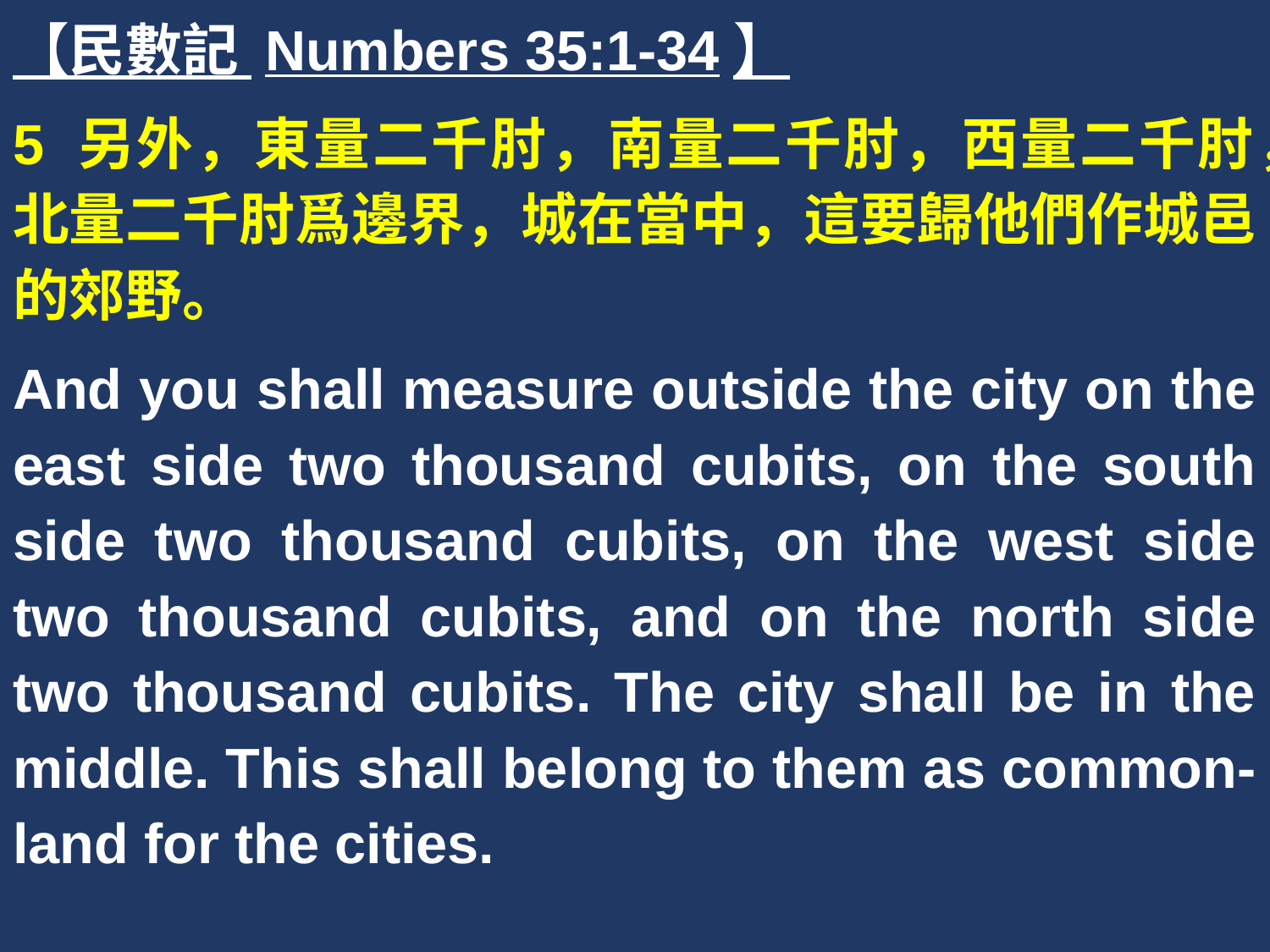

【民數記 Numbers 35:1-34】
5 另外，東量二千肘，南量二千肘，西量二千肘，北量二千肘爲邊界，城在當中，這要歸他們作城邑的郊野。
And you shall measure outside the city on the east side two thousand cubits, on the south side two thousand cubits, on the west side two thousand cubits, and on the north side two thousand cubits. The city shall be in the middle. This shall belong to them as common-land for the cities.